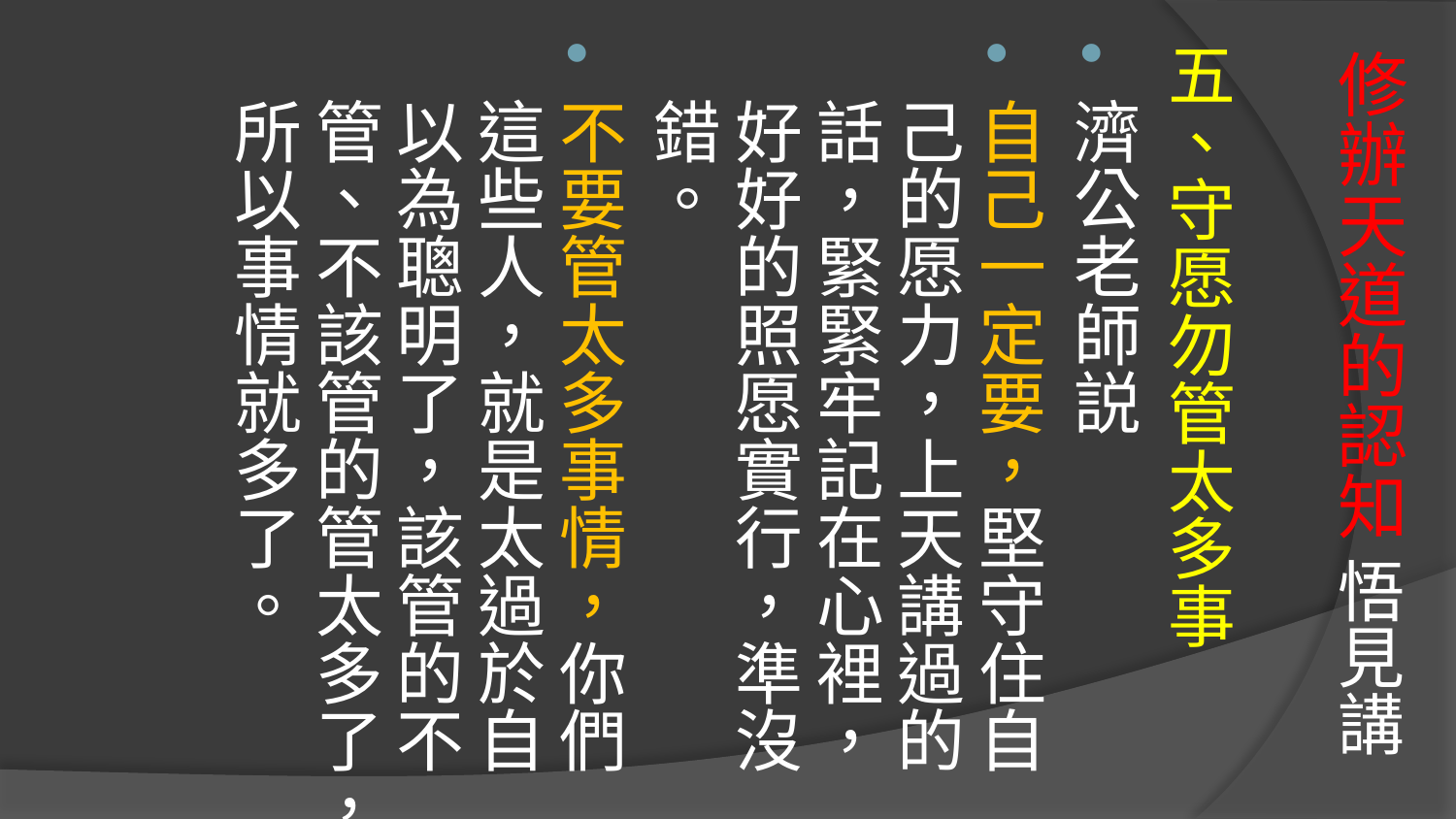

# 修辦天道的認知 悟見講
五、守愿勿管太多事
濟公老師説
自己一定要，堅守住自己的愿力，上天講過的話，緊緊牢記在心裡，好好的照愿實行，準沒錯。
不要管太多事情，你們這些人，就是太過於自以為聰明了，該管的不管、不該管的管太多了，所以事情就多了。